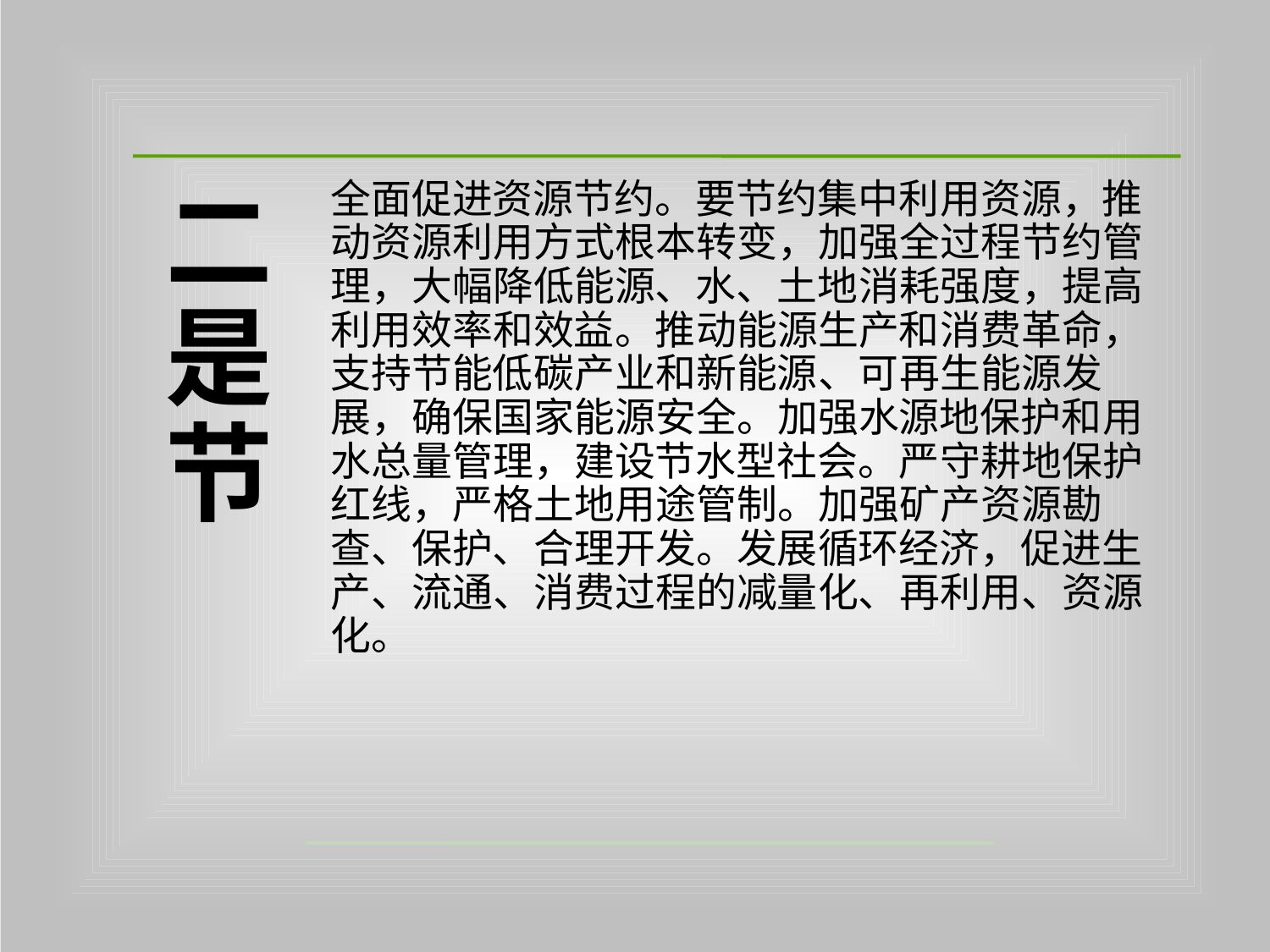

11.4
0
11.4

二是节
全面促进资源节约。要节约集中利用资源，推动资源利用方式根本转变，加强全过程节约管理，大幅降低能源、水、土地消耗强度，提高利用效率和效益。推动能源生产和消费革命，支持节能低碳产业和新能源、可再生能源发展，确保国家能源安全。加强水源地保护和用水总量管理，建设节水型社会。严守耕地保护红线，严格土地用途管制。加强矿产资源勘查、保护、合理开发。发展循环经济，促进生产、流通、消费过程的减量化、再利用、资源化。